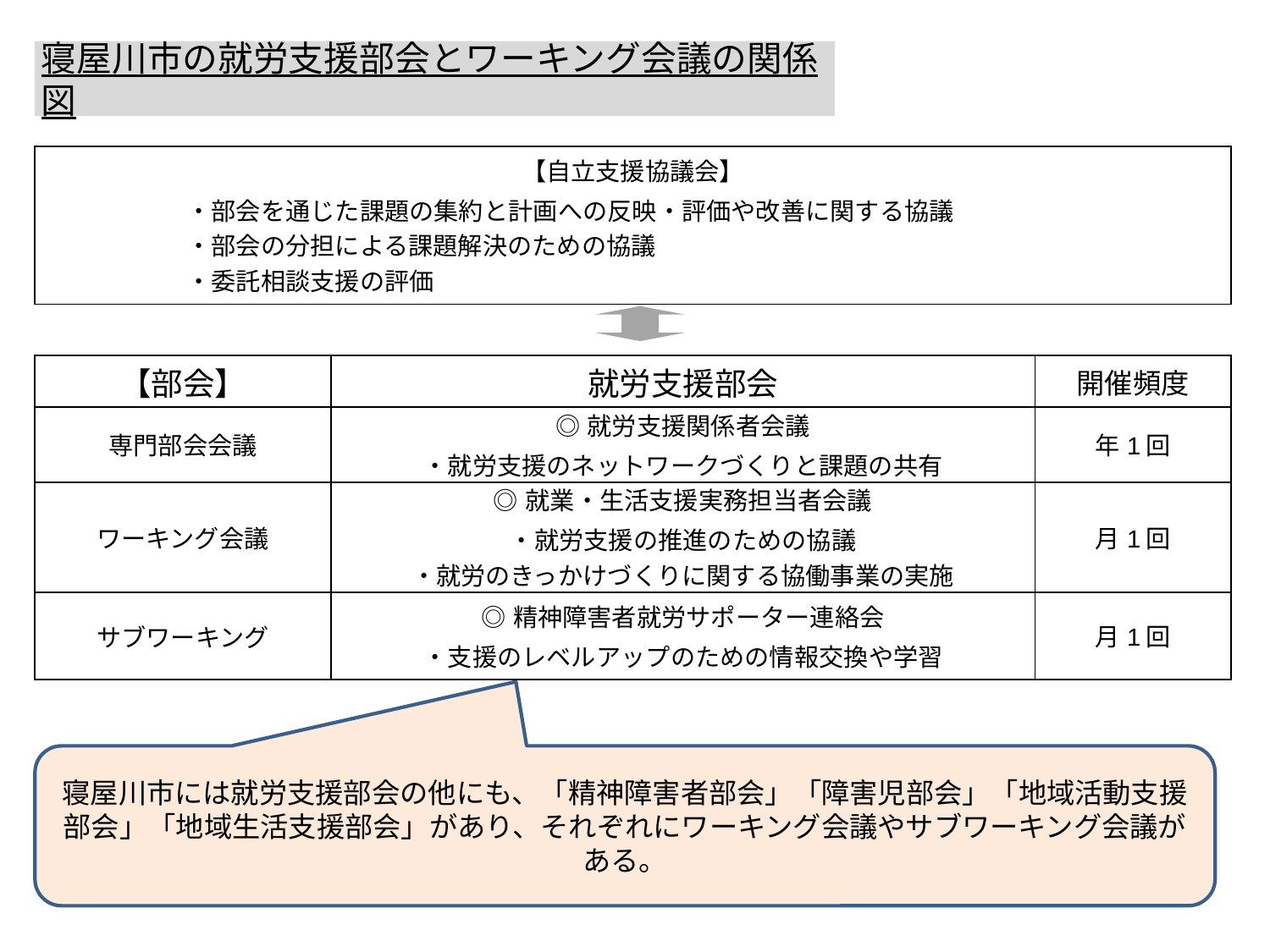

寝屋川市の就労支援部会とワーキング会議の関係図
| 【自立支援協議会】 ・部会を通じた課題の集約と計画への反映・評価や改善に関する協議 ・部会の分担による課題解決のための協議 ・委託相談支援の評価 |  |  |
| --- | --- | --- |
|  |  |  |
| 【部会】 | 就労支援部会 | 開催頻度 |
| 専門部会会議 | ◎就労支援関係者会議 ・就労支援のネットワークづくりと課題の共有 | 年1回 |
| ワーキング会議 | ◎就業・生活支援実務担当者会議 ・就労支援の推進のための協議 ・就労のきっかけづくりに関する協働事業の実施 | 月1回 |
| サブワーキング | ◎精神障害者就労サポーター連絡会 ・支援のレベルアップのための情報交換や学習 | 月1回 |

寝屋川市には就労支援部会の他にも、「精神障害者部会」「障害児部会」「地域活動支援部会」「地域生活支援部会」があり、それぞれにワーキング会議やサブワーキング会議がある。